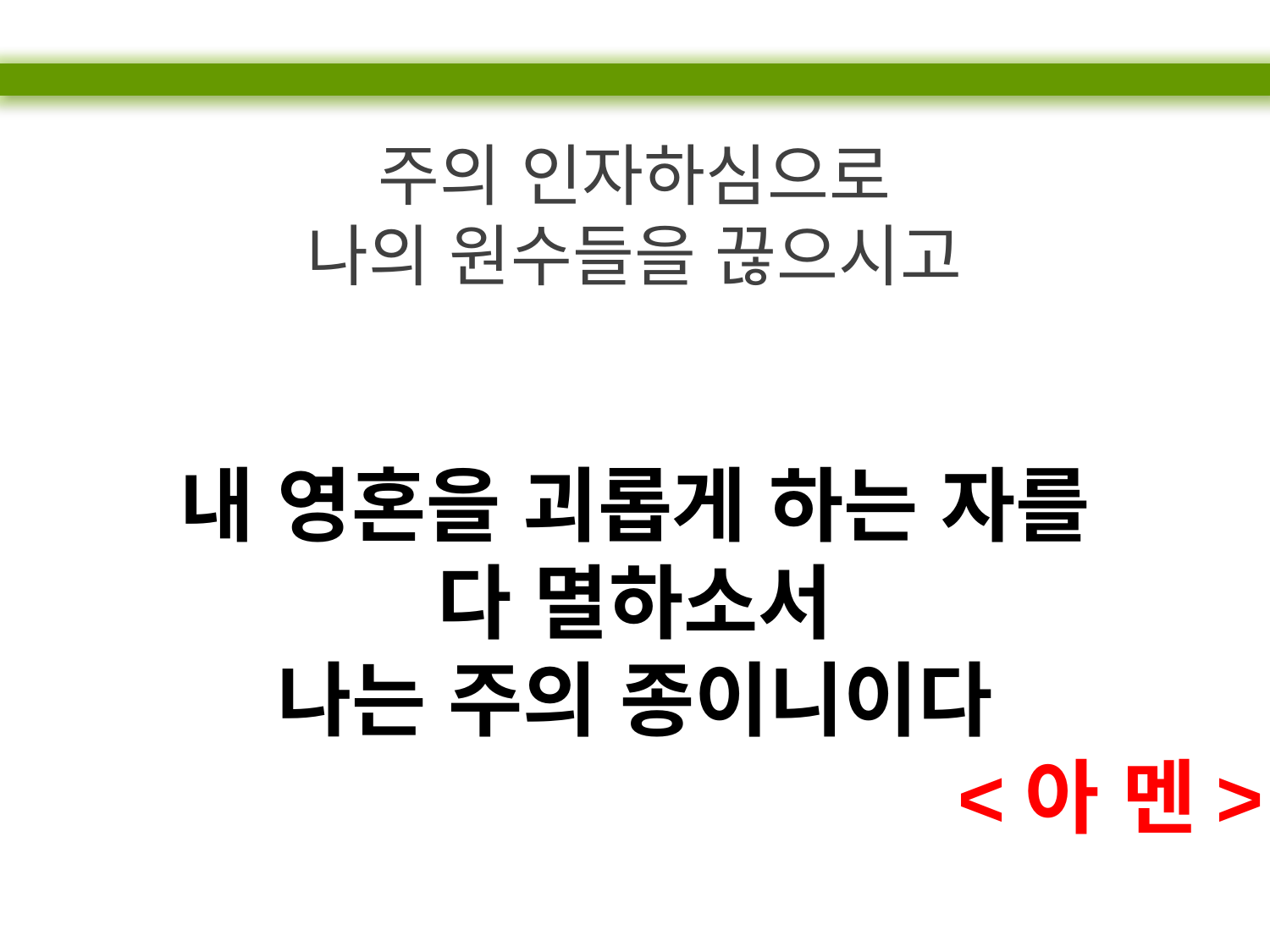

주의 인자하심으로
나의 원수들을 끊으시고
내 영혼을 괴롭게 하는 자를
다 멸하소서
나는 주의 종이니이다
<아 멘>